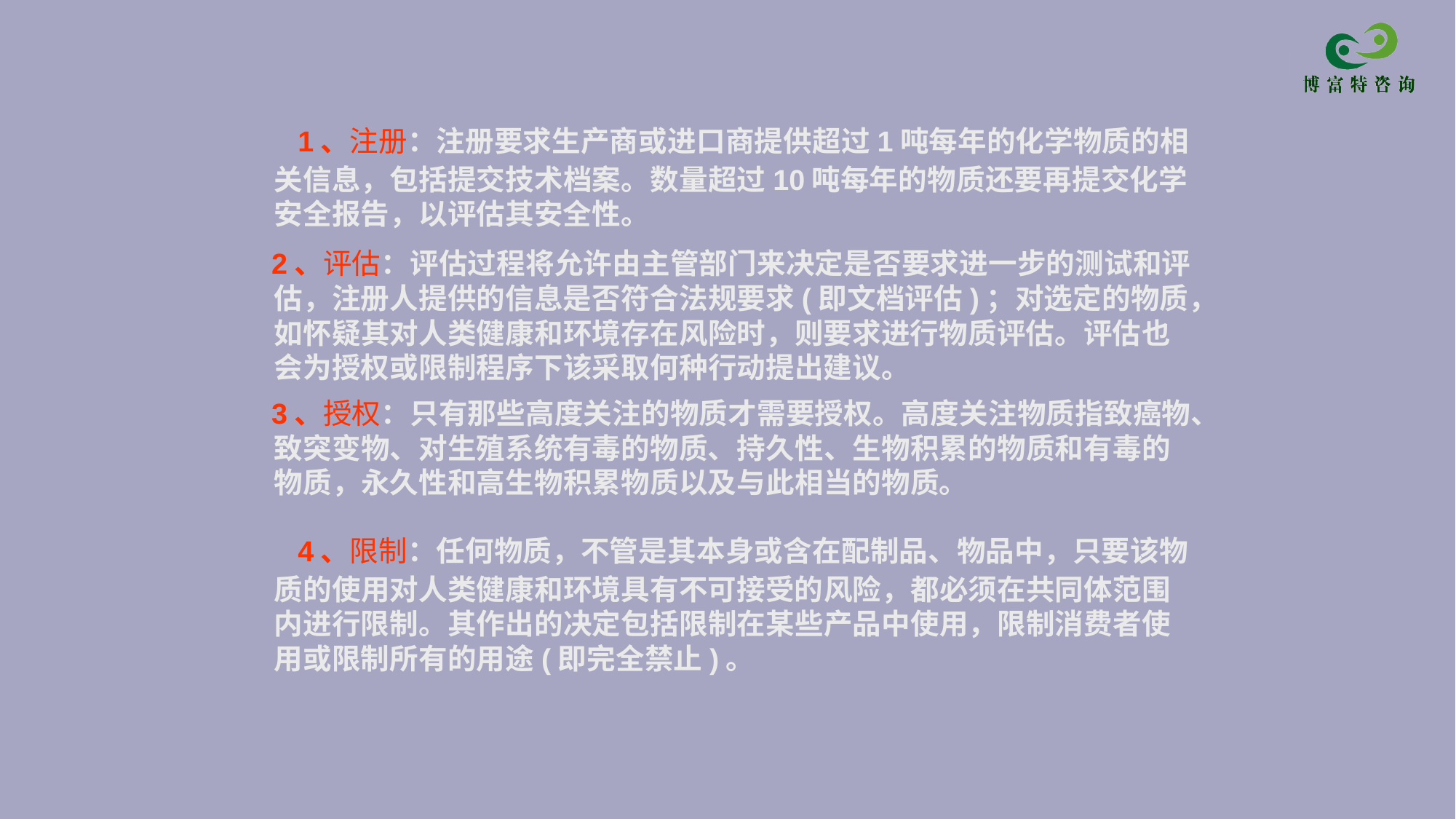

#
     1、注册：注册要求生产商或进口商提供超过1吨每年的化学物质的相关信息，包括提交技术档案。数量超过10吨每年的物质还要再提交化学安全报告，以评估其安全性。
     2、评估：评估过程将允许由主管部门来决定是否要求进一步的测试和评估，注册人提供的信息是否符合法规要求(即文档评估)；对选定的物质，如怀疑其对人类健康和环境存在风险时，则要求进行物质评估。评估也会为授权或限制程序下该采取何种行动提出建议。
     3、授权：只有那些高度关注的物质才需要授权。高度关注物质指致癌物、致突变物、对生殖系统有毒的物质、持久性、生物积累的物质和有毒的物质，永久性和高生物积累物质以及与此相当的物质。
     4、限制：任何物质，不管是其本身或含在配制品、物品中，只要该物质的使用对人类健康和环境具有不可接受的风险，都必须在共同体范围内进行限制。其作出的决定包括限制在某些产品中使用，限制消费者使用或限制所有的用途(即完全禁止)。